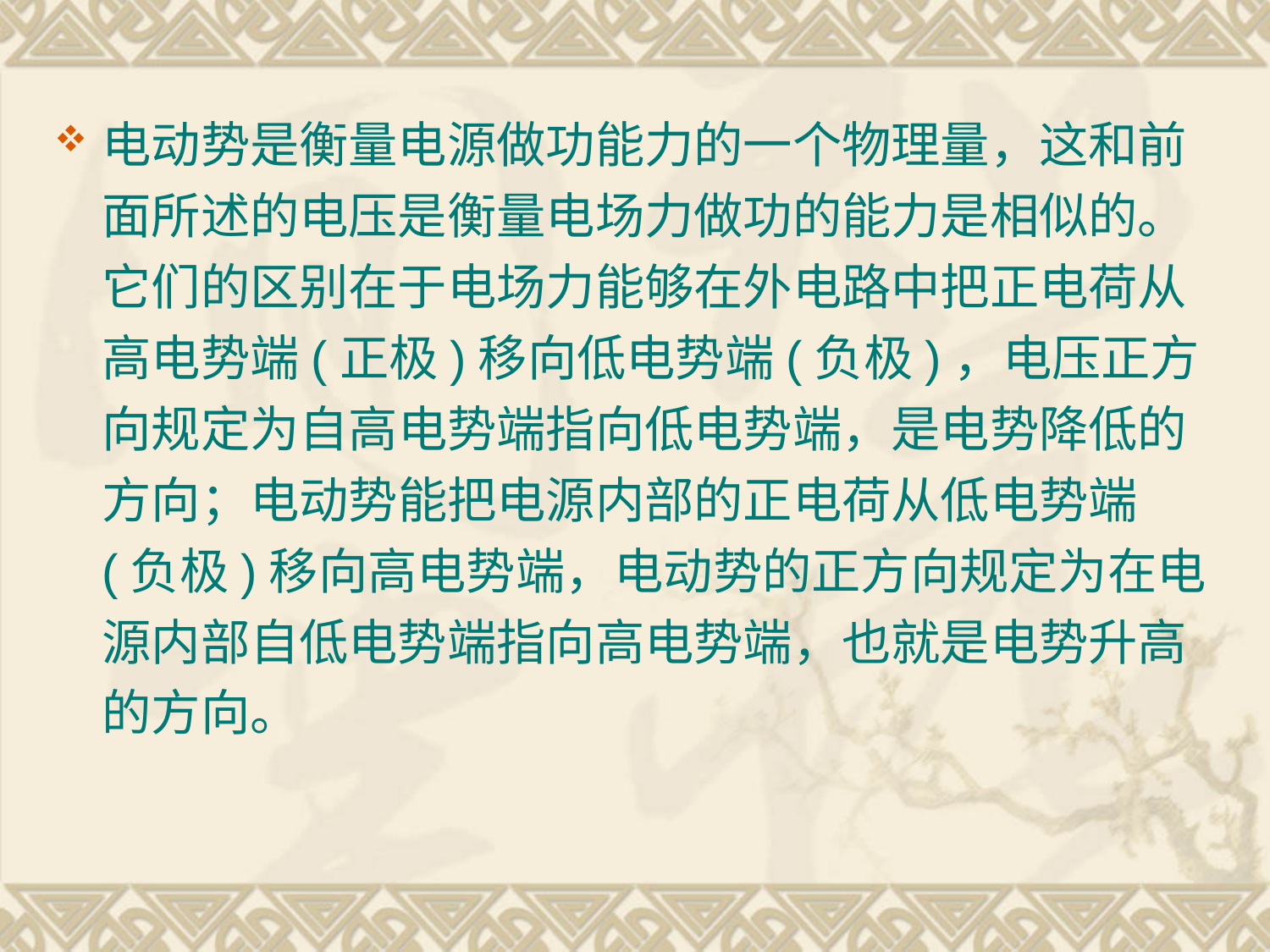

电动势是衡量电源做功能力的一个物理量，这和前面所述的电压是衡量电场力做功的能力是相似的。它们的区别在于电场力能够在外电路中把正电荷从高电势端(正极)移向低电势端(负极)，电压正方向规定为自高电势端指向低电势端，是电势降低的方向；电动势能把电源内部的正电荷从低电势端(负极)移向高电势端，电动势的正方向规定为在电源内部自低电势端指向高电势端，也就是电势升高的方向。